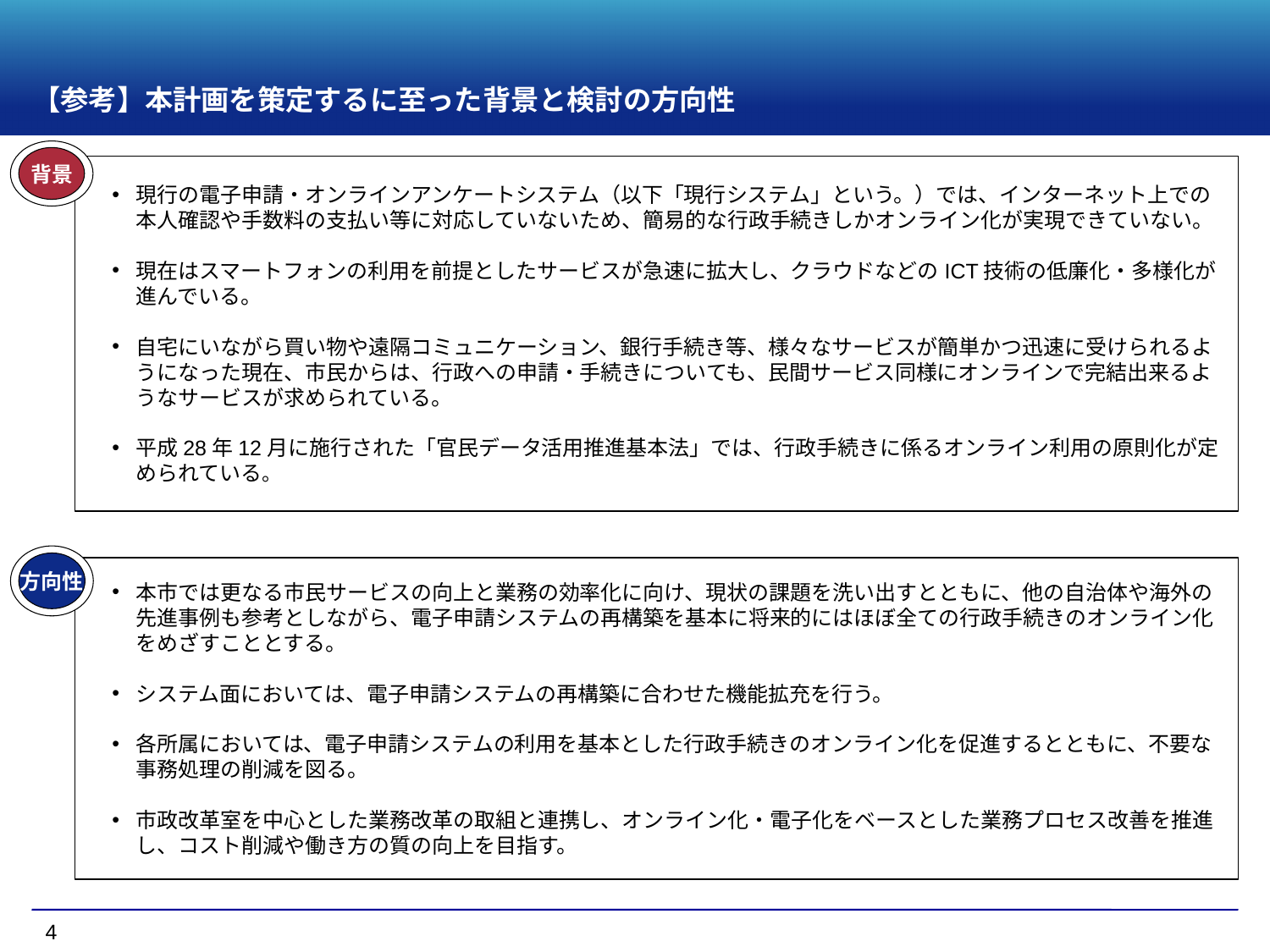

【参考】本計画を策定するに至った背景と検討の方向性

背景
現行の電子申請・オンラインアンケートシステム（以下「現行システム」という。）では、インターネット上での本人確認や手数料の支払い等に対応していないため、簡易的な行政手続きしかオンライン化が実現できていない。

現在はスマートフォンの利用を前提としたサービスが急速に拡大し、クラウドなどのICT技術の低廉化・多様化が進んでいる。

自宅にいながら買い物や遠隔コミュニケーション、銀行手続き等、様々なサービスが簡単かつ迅速に受けられるようになった現在、市民からは、行政への申請・手続きについても、民間サービス同様にオンラインで完結出来るようなサービスが求められている。

平成28年12月に施行された「官民データ活用推進基本法」では、行政手続きに係るオンライン利用の原則化が定められている。

方向性
本市では更なる市民サービスの向上と業務の効率化に向け、現状の課題を洗い出すとともに、他の自治体や海外の先進事例も参考としながら、電子申請システムの再構築を基本に将来的にはほぼ全ての行政手続きのオンライン化をめざすこととする。

システム面においては、電子申請システムの再構築に合わせた機能拡充を行う。

各所属においては、電子申請システムの利用を基本とした行政手続きのオンライン化を促進するとともに、不要な事務処理の削減を図る。

市政改革室を中心とした業務改革の取組と連携し、オンライン化・電子化をベースとした業務プロセス改善を推進し、コスト削減や働き方の質の向上を目指す。